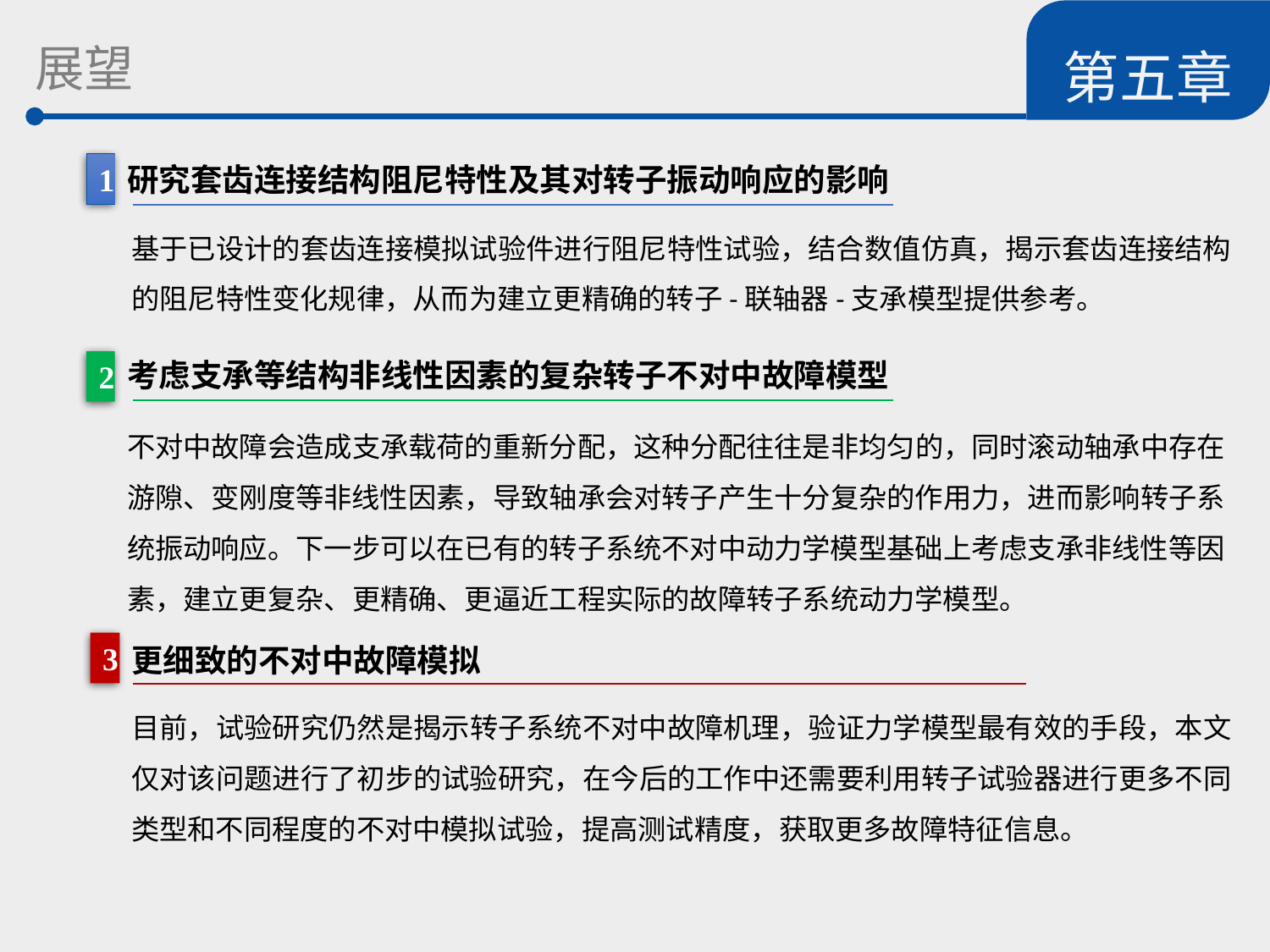

第五章
 展望
1
研究套齿连接结构阻尼特性及其对转子振动响应的影响
基于已设计的套齿连接模拟试验件进行阻尼特性试验，结合数值仿真，揭示套齿连接结构的阻尼特性变化规律，从而为建立更精确的转子-联轴器-支承模型提供参考。
考虑支承等结构非线性因素的复杂转子不对中故障模型
2
不对中故障会造成支承载荷的重新分配，这种分配往往是非均匀的，同时滚动轴承中存在游隙、变刚度等非线性因素，导致轴承会对转子产生十分复杂的作用力，进而影响转子系统振动响应。下一步可以在已有的转子系统不对中动力学模型基础上考虑支承非线性等因素，建立更复杂、更精确、更逼近工程实际的故障转子系统动力学模型。
3
更细致的不对中故障模拟
目前，试验研究仍然是揭示转子系统不对中故障机理，验证力学模型最有效的手段，本文仅对该问题进行了初步的试验研究，在今后的工作中还需要利用转子试验器进行更多不同类型和不同程度的不对中模拟试验，提高测试精度，获取更多故障特征信息。